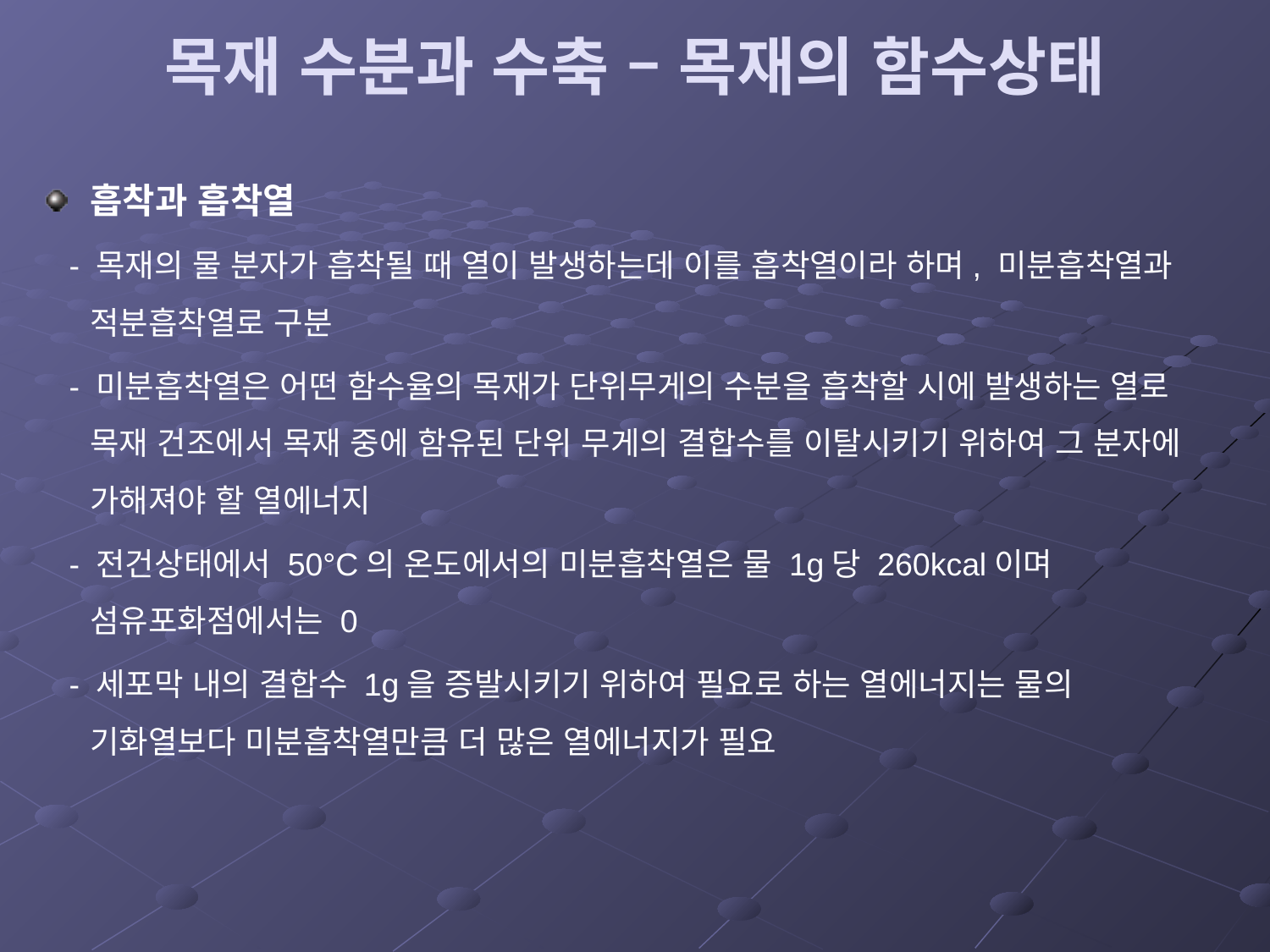

# 목재 수분과 수축 – 목재의 함수상태
흡착과 흡착열
   - 목재의 물 분자가 흡착될 때 열이 발생하는데 이를 흡착열이라 하며, 미분흡착열과 적분흡착열로 구분
   - 미분흡착열은 어떤 함수율의 목재가 단위무게의 수분을 흡착할 시에 발생하는 열로 목재 건조에서 목재 중에 함유된 단위 무게의 결합수를 이탈시키기 위하여 그 분자에 가해져야 할 열에너지
   - 전건상태에서 50°C의 온도에서의 미분흡착열은 물 1g당 260kcal이며 섬유포화점에서는 0
   - 세포막 내의 결합수 1g을 증발시키기 위하여 필요로 하는 열에너지는 물의 기화열보다 미분흡착열만큼 더 많은 열에너지가 필요